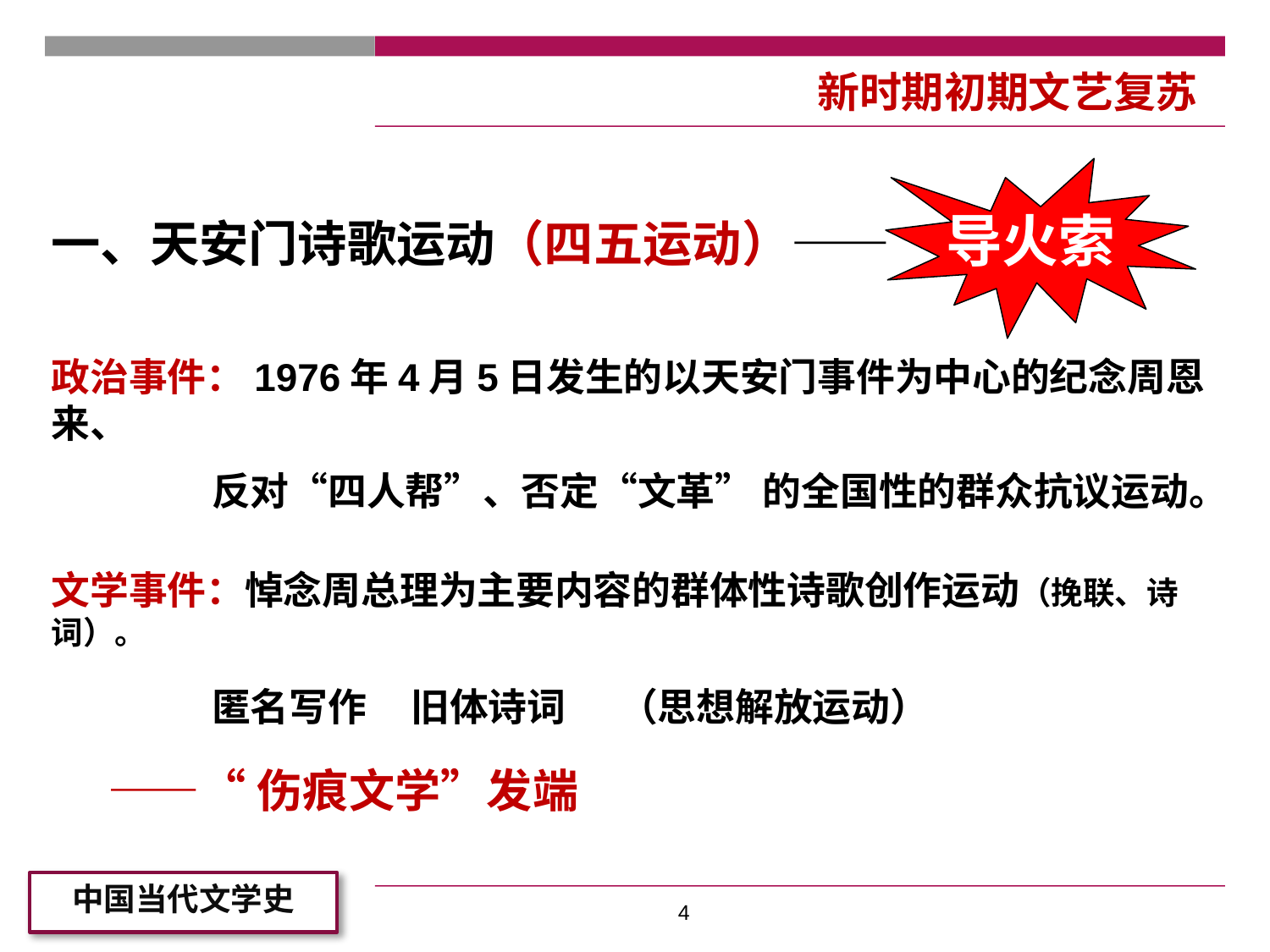

新时期初期文艺复苏

导火索
一、天安门诗歌运动（四五运动）——

政治事件：1976年4月5日发生的以天安门事件为中心的纪念周恩来、
                 反对“四人帮”、否定“文革” 的全国性的群众抗议运动。
文学事件：悼念周总理为主要内容的群体性诗歌创作运动（挽联、诗词）。
                 匿名写作     旧体诗词      （思想解放运动）

  ——“伤痕文学”发端
4